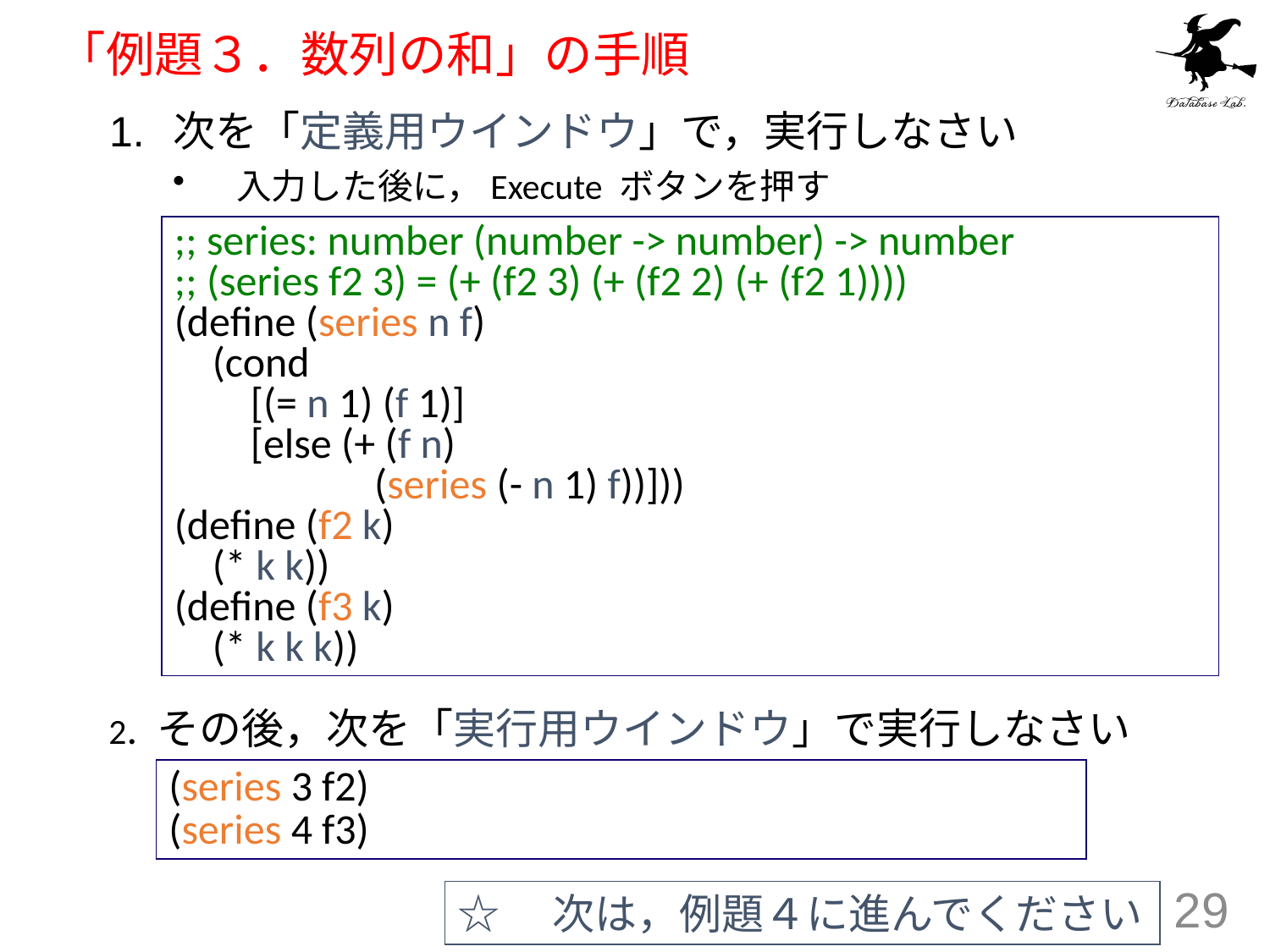

# 「例題３．数列の和」の手順
次を「定義用ウインドウ」で，実行しなさい
入力した後に，Execute ボタンを押す
;; series: number (number -> number) -> number
;; (series f2 3) = (+ (f2 3) (+ (f2 2) (+ (f2 1))))
(define (series n f)
    (cond
        [(= n 1) (f 1)]
        [else (+ (f n)
                     (series (- n 1) f))]))
(define (f2 k)
    (* k k))
(define (f3 k)
    (* k k k))
2. その後，次を「実行用ウインドウ」で実行しなさい
(series 3 f2)
(series 4 f3)
☆　次は，例題４に進んでください
29